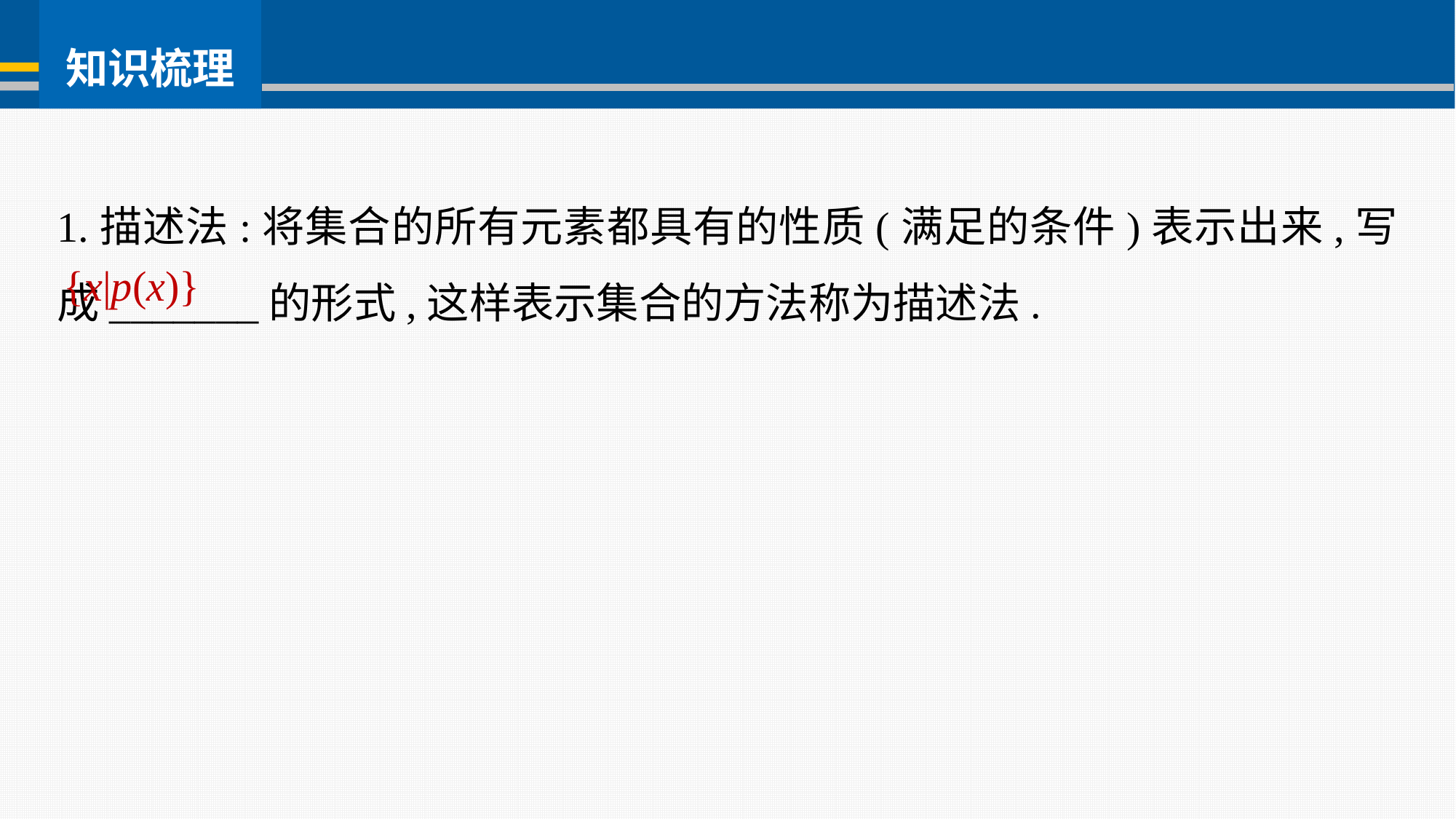

1.描述法:将集合的所有元素都具有的性质(满足的条件)表示出来,写成_______的形式,这样表示集合的方法称为描述法.
{x|p(x)}